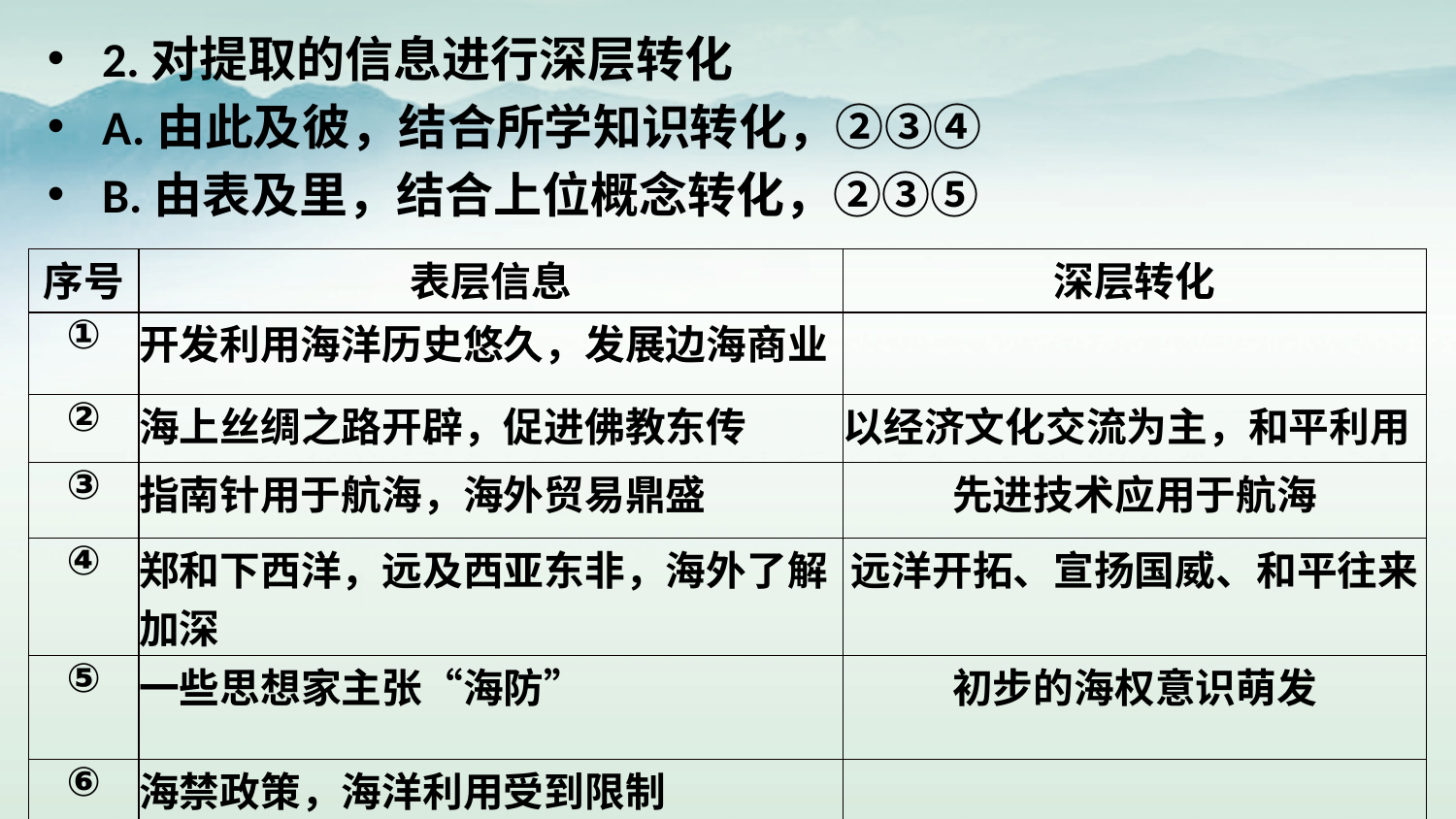

2.对提取的信息进行深层转化
A.由此及彼，结合所学知识转化，②③④
B.由表及里，结合上位概念转化，②③⑤

| 序号 | 表层信息 | 深层转化 |
| --- | --- | --- |
| ① | 开发利用海洋历史悠久，发展边海商业 |  |
| ② | 海上丝绸之路开辟，促进佛教东传 | 以经济文化交流为主，和平利用 |
| ③ | 指南针用于航海，海外贸易鼎盛 | 先进技术应用于航海 |
| ④ | 郑和下西洋，远及西亚东非，海外了解加深 | 远洋开拓、宣扬国威、和平往来 |
| ⑤ | 一些思想家主张“海防” | 初步的海权意识萌发 |
| ⑥ | 海禁政策，海洋利用受到限制 |  |